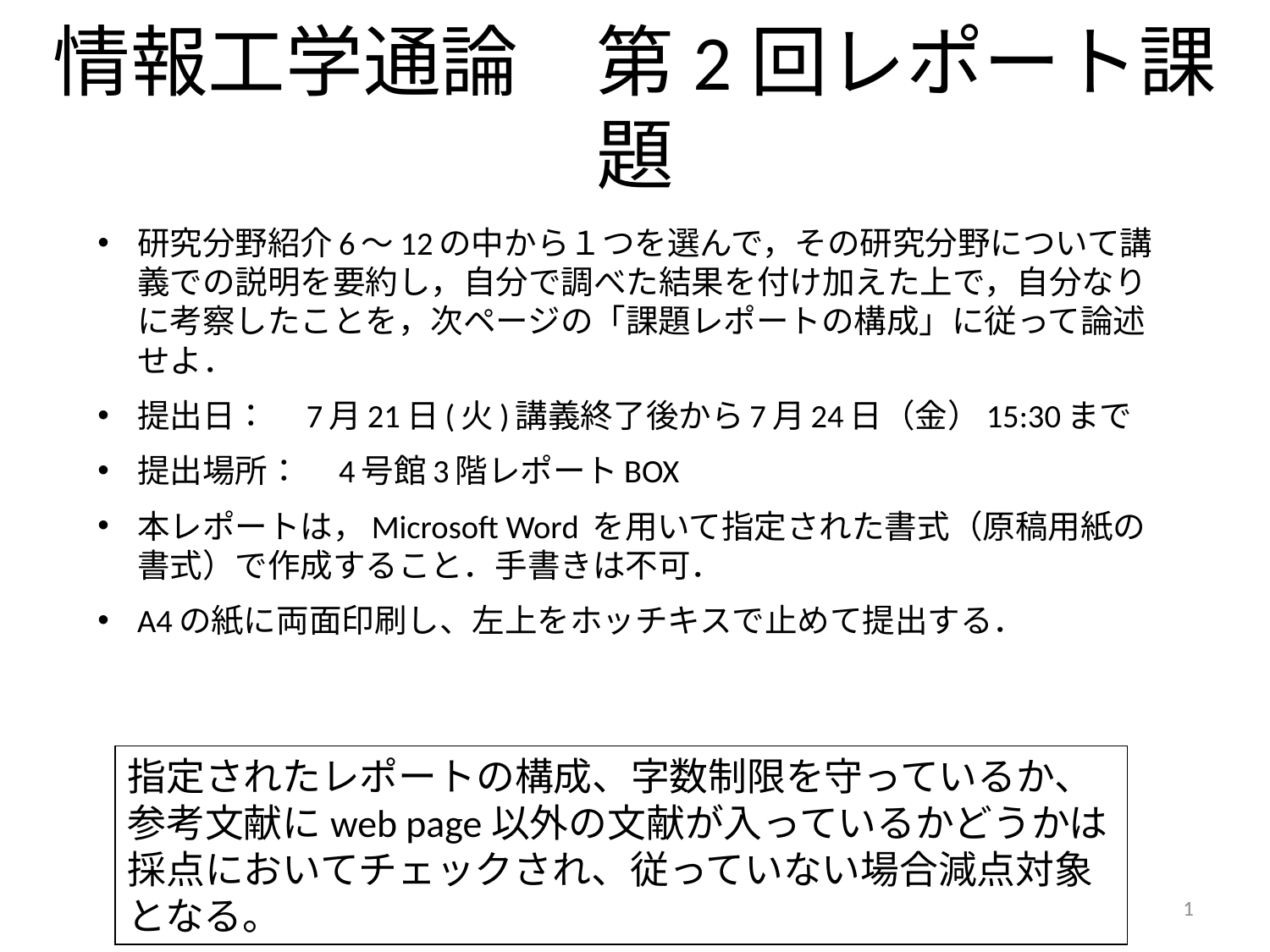

# 情報工学通論　第2回レポート課題
研究分野紹介6～12の中から１つを選んで，その研究分野について講義での説明を要約し，自分で調べた結果を付け加えた上で，自分なりに考察したことを，次ページの「課題レポートの構成」に従って論述せよ．
提出日：　7月21日(火)講義終了後から7月24日（金）15:30まで
提出場所：　4号館3階レポートBOX
本レポートは，Microsoft Word を用いて指定された書式（原稿用紙の書式）で作成すること．手書きは不可．
A4の紙に両面印刷し、左上をホッチキスで止めて提出する．
指定されたレポートの構成、字数制限を守っているか、参考文献にweb page以外の文献が入っているかどうかは採点においてチェックされ、従っていない場合減点対象となる。
1